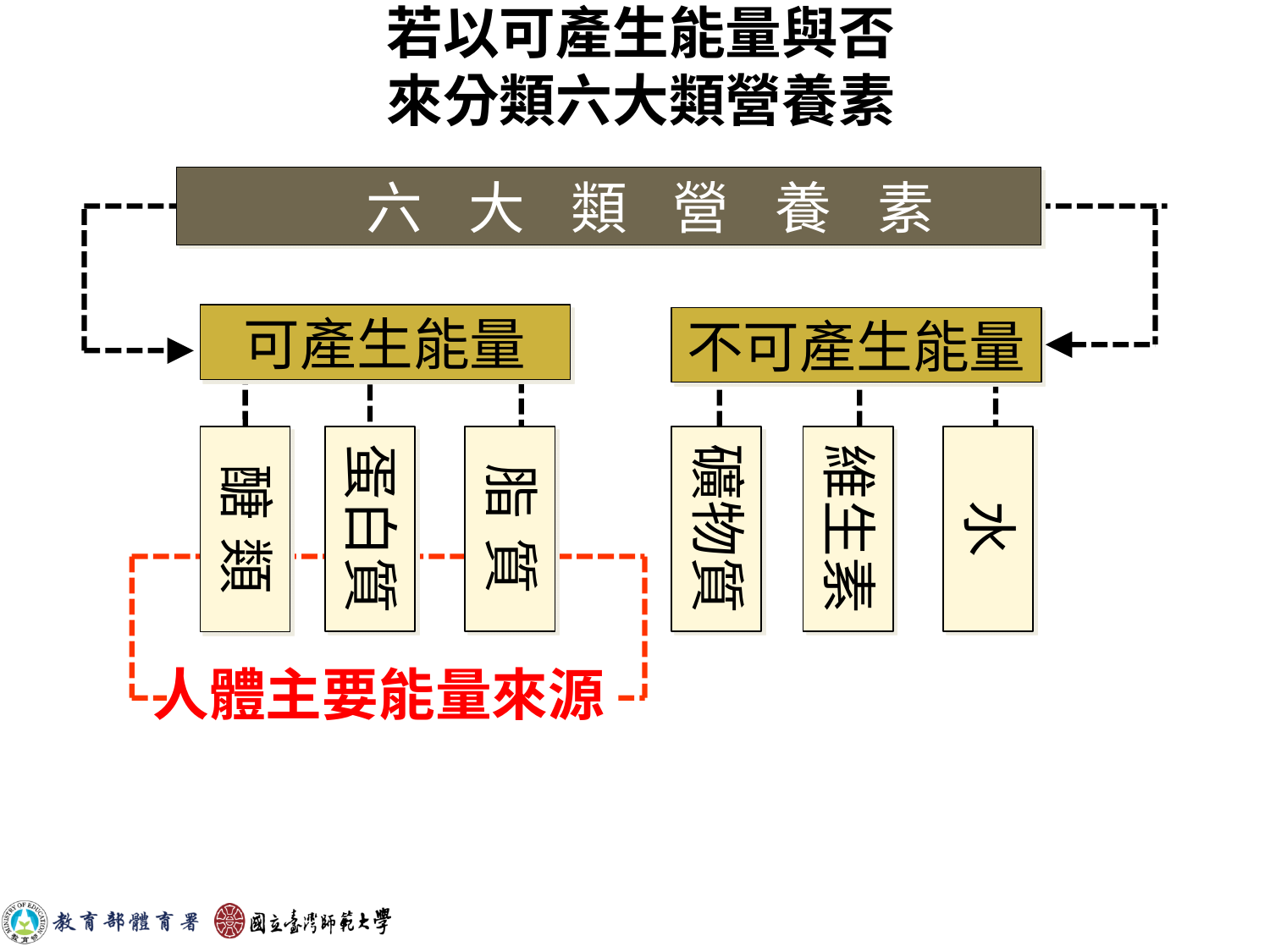

若以可產生能量與否
來分類六大類營養素
六大類營養素

可產生能量

蛋白質
脂質
醣類

不可產生能量

礦物質
維生素
水

人體主要能量來源